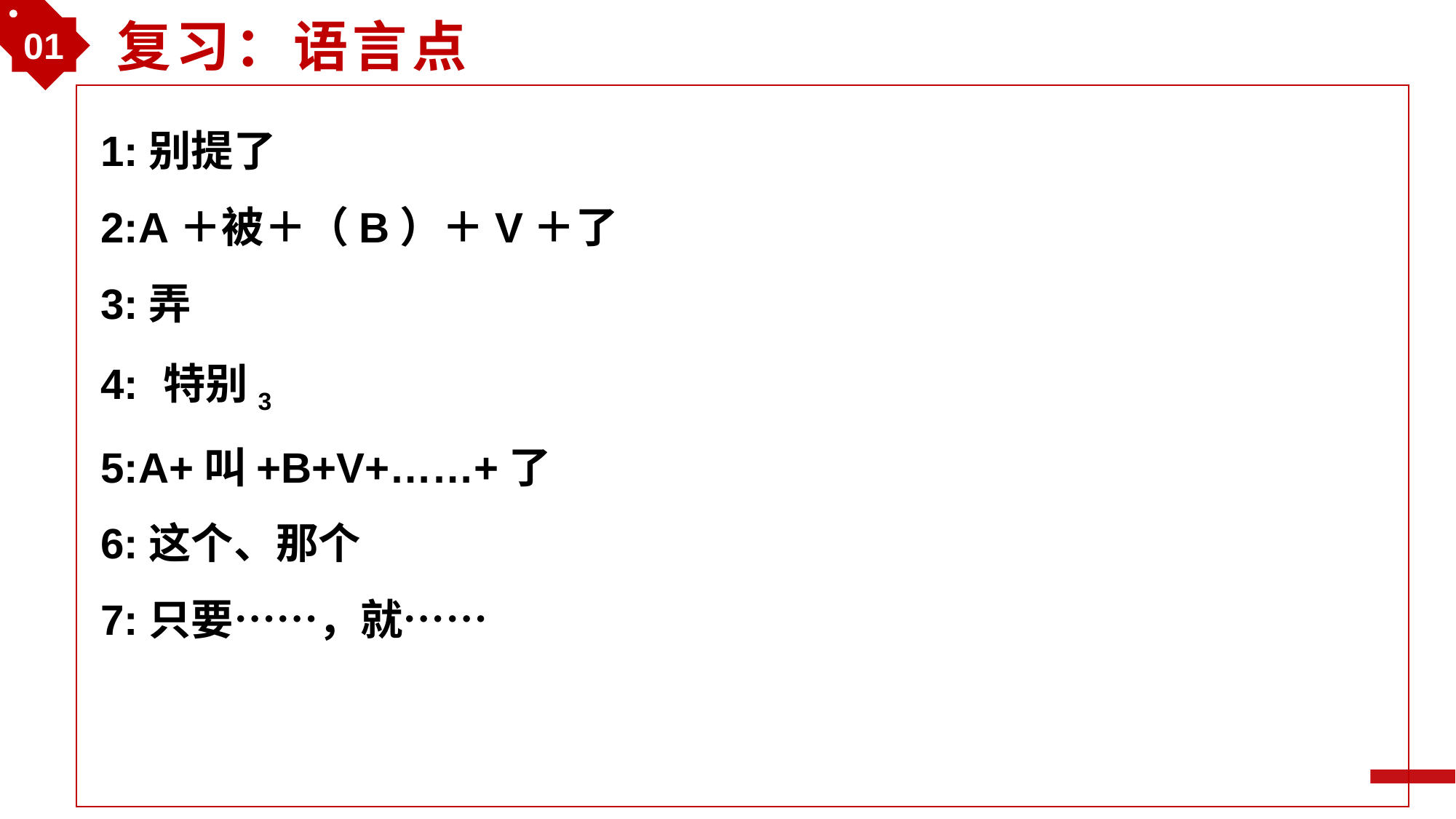

01
复习：语言点

1:别提了
2:A＋被＋（B）＋V＋了
3:弄
4::特别3
5:A+叫+B+V+……+了
6:这个、那个
7:只要……，就……